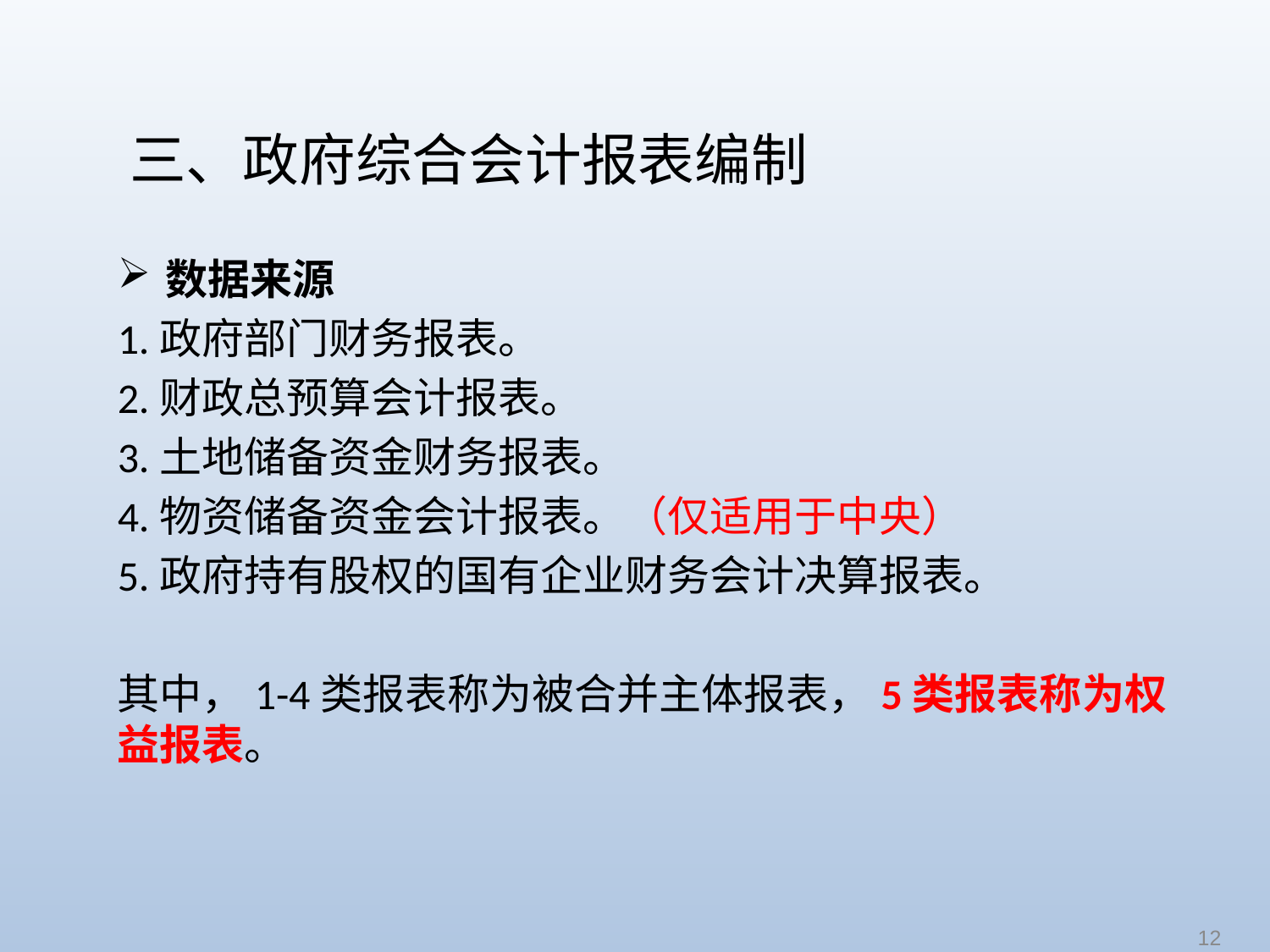

# 三、政府综合会计报表编制
数据来源
1.政府部门财务报表。
2.财政总预算会计报表。
3.土地储备资金财务报表。
4.物资储备资金会计报表。（仅适用于中央）
5.政府持有股权的国有企业财务会计决算报表。

其中，1-4类报表称为被合并主体报表，5类报表称为权益报表。

12